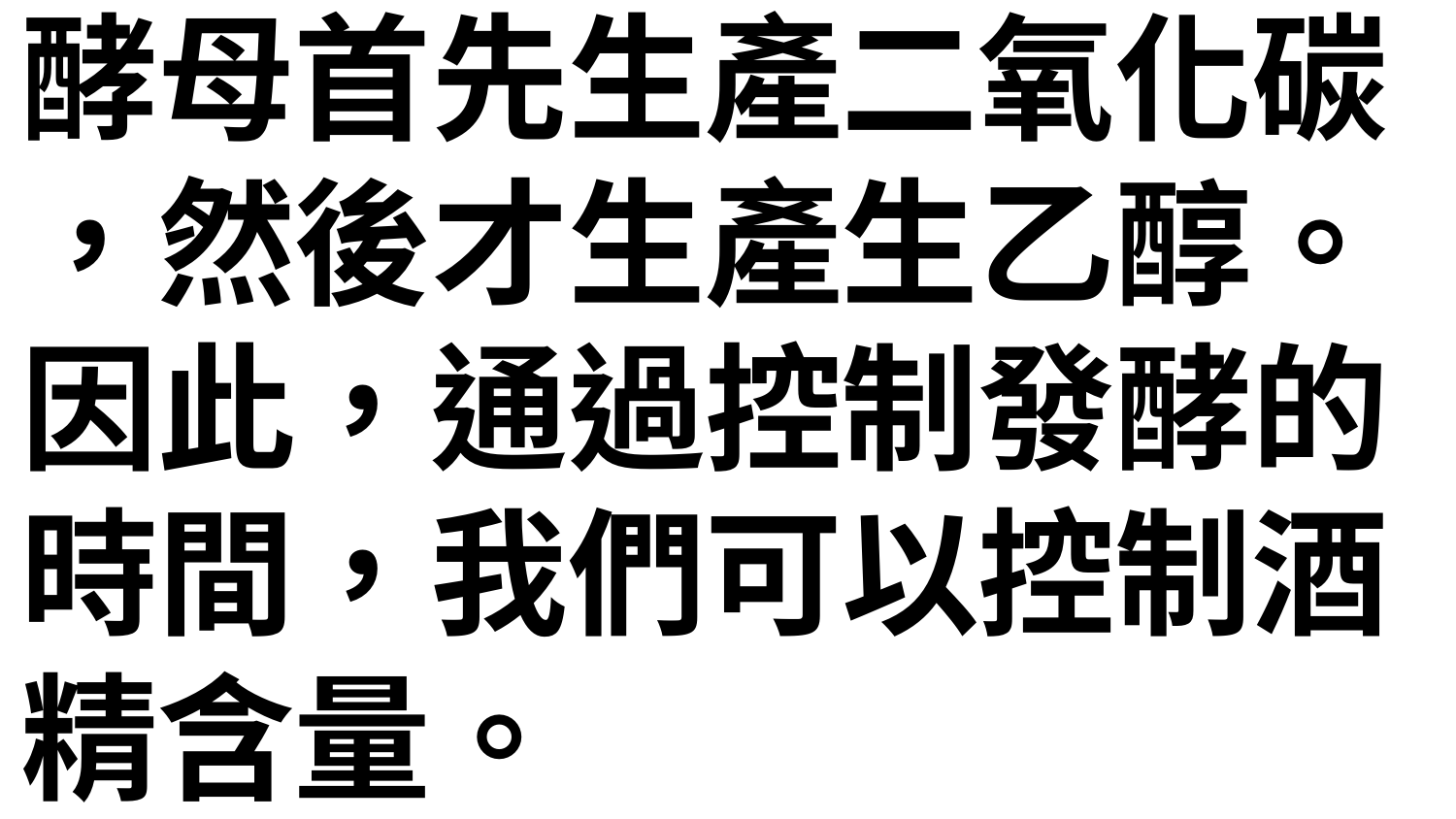

酵母首先生產二氧化碳
，然後才生產生乙醇。 因此，通過控制發酵的時間，我們可以控制酒精含量。